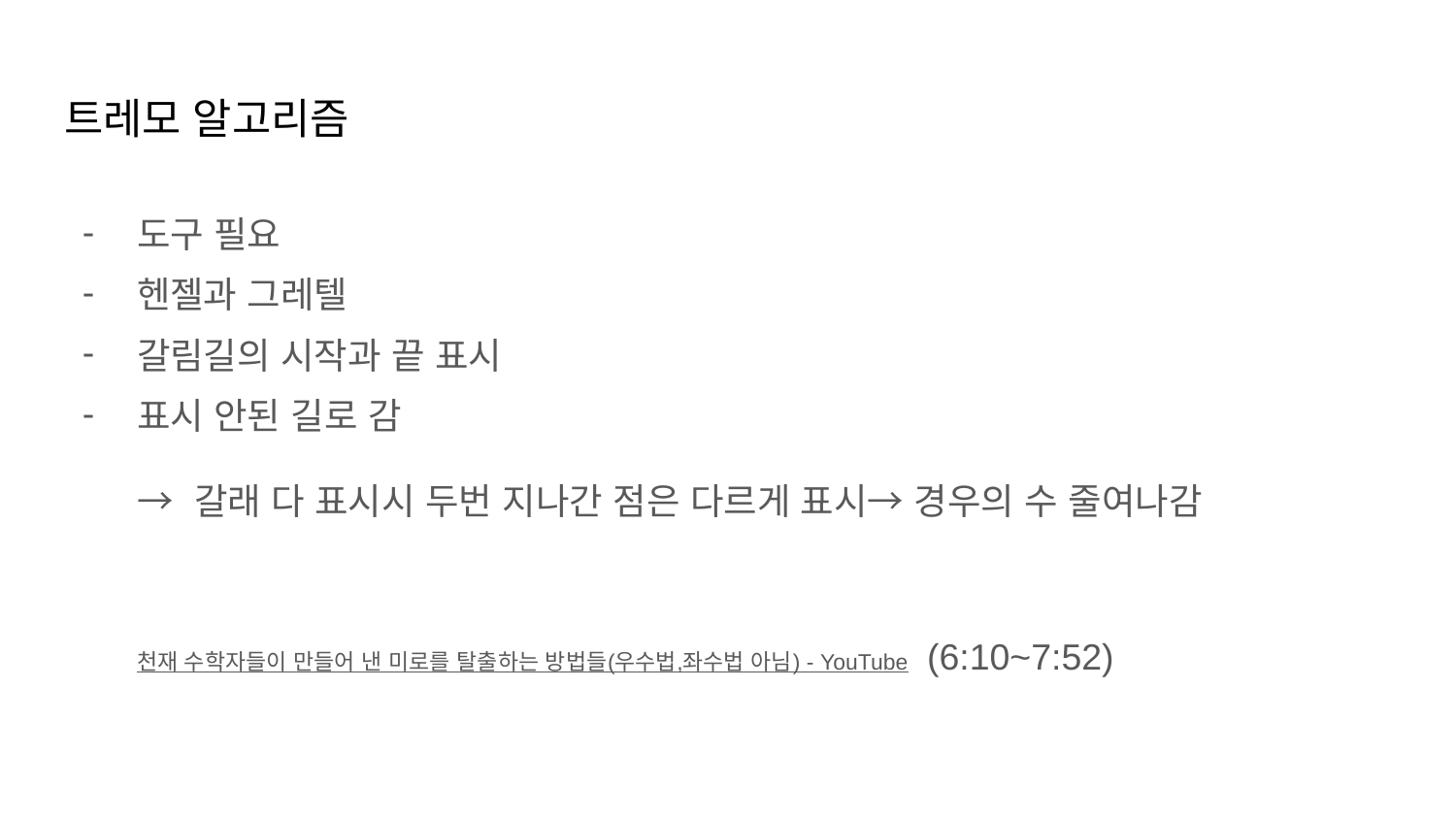

# 트레모 알고리즘
도구 필요
헨젤과 그레텔
갈림길의 시작과 끝 표시
표시 안된 길로 감
→ 갈래 다 표시시 두번 지나간 점은 다르게 표시→ 경우의 수 줄여나감

천재 수학자들이 만들어 낸 미로를 탈출하는 방법들(우수법,좌수법 아님) - YouTube (6:10~7:52)